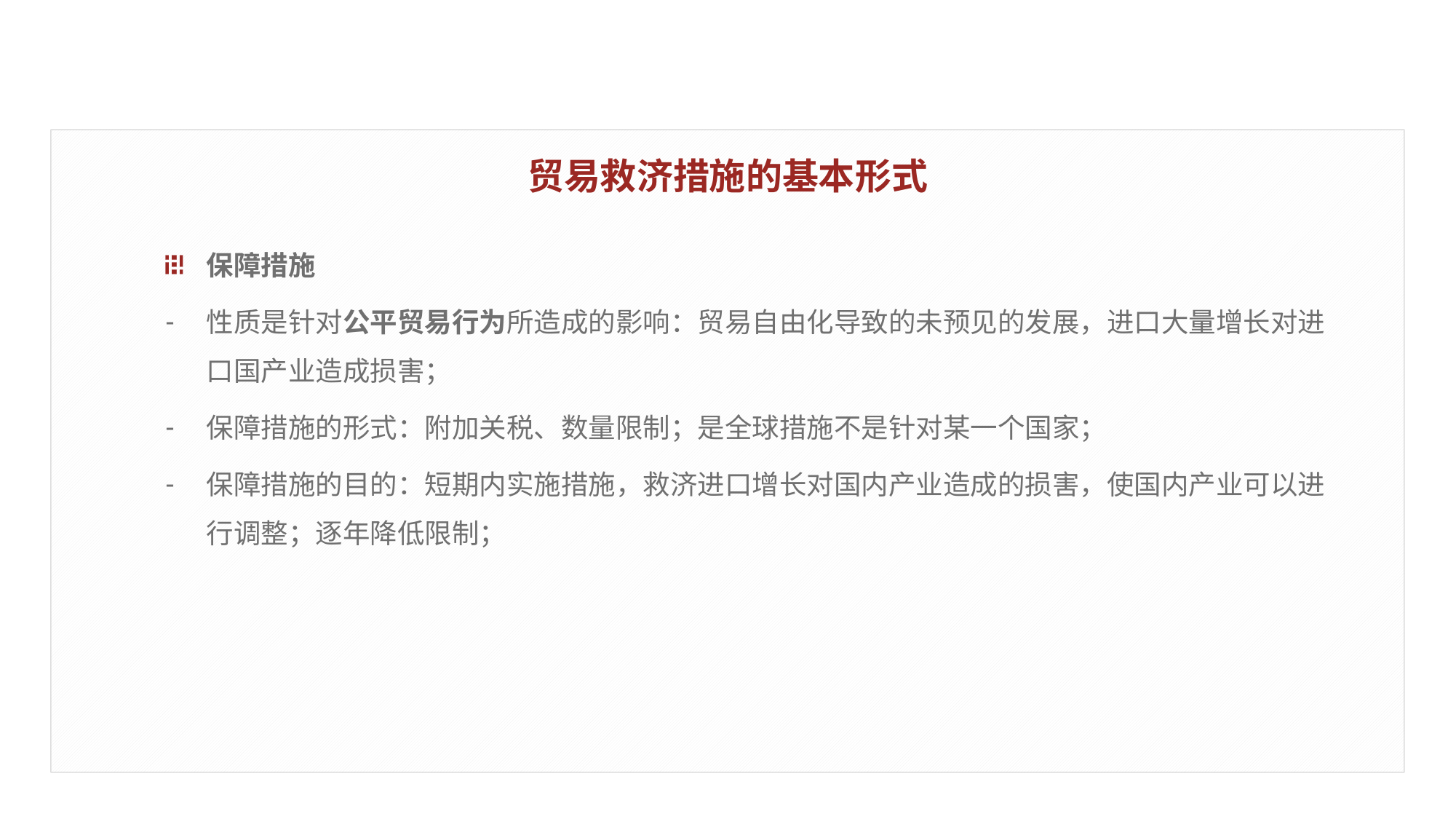

贸易救济措施的基本形式
保障措施
性质是针对公平贸易行为所造成的影响：贸易自由化导致的未预见的发展，进口大量增长对进口国产业造成损害；
保障措施的形式：附加关税、数量限制；是全球措施不是针对某一个国家；
保障措施的目的：短期内实施措施，救济进口增长对国内产业造成的损害，使国内产业可以进行调整；逐年降低限制；